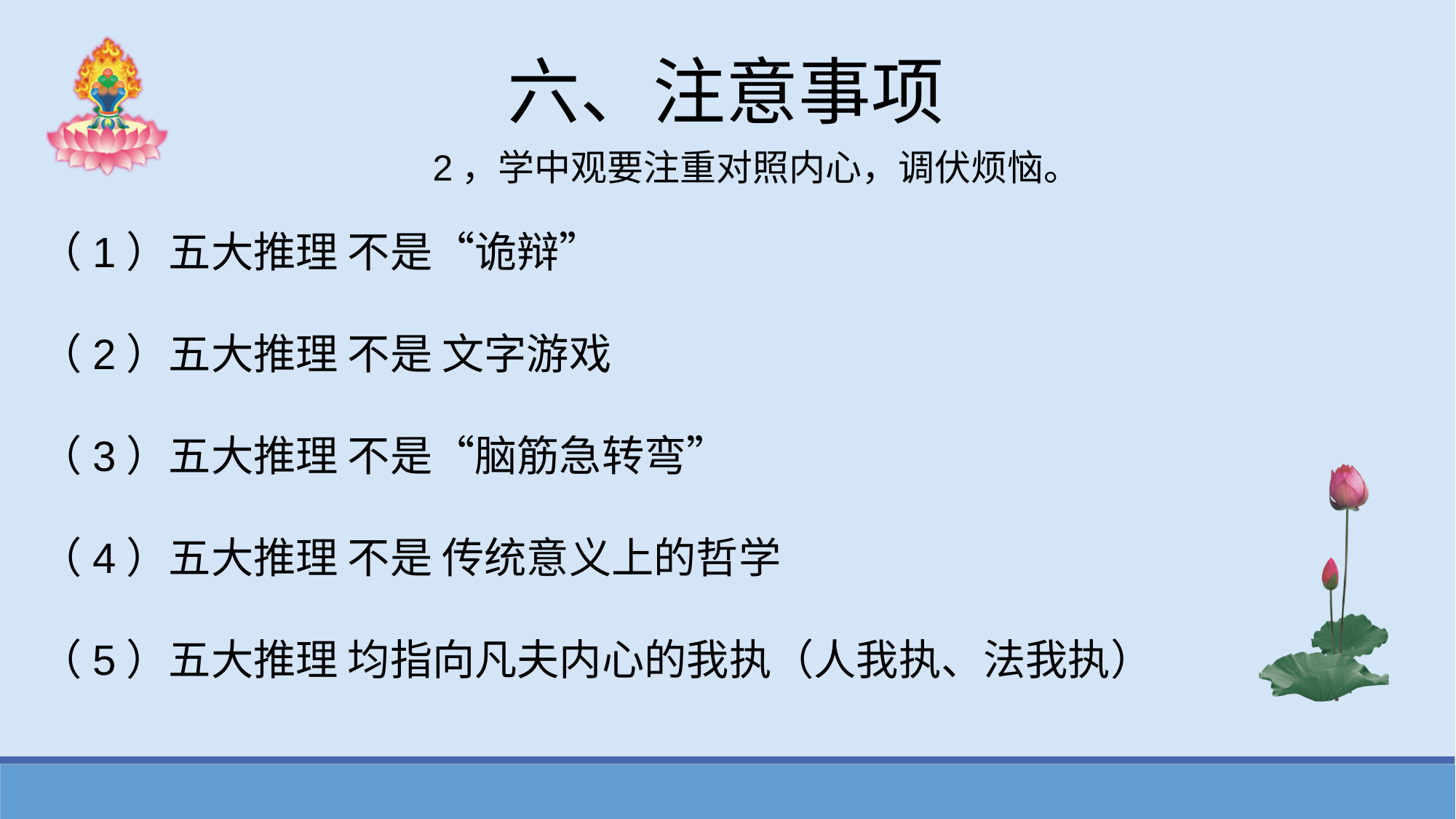

六、注意事项
2，学中观要注重对照内心，调伏烦恼。
（1）五大推理 不是“诡辩”

（2）五大推理 不是 文字游戏

（3）五大推理 不是“脑筋急转弯”

（4）五大推理 不是 传统意义上的哲学

（5）五大推理 均指向凡夫内心的我执（人我执、法我执）